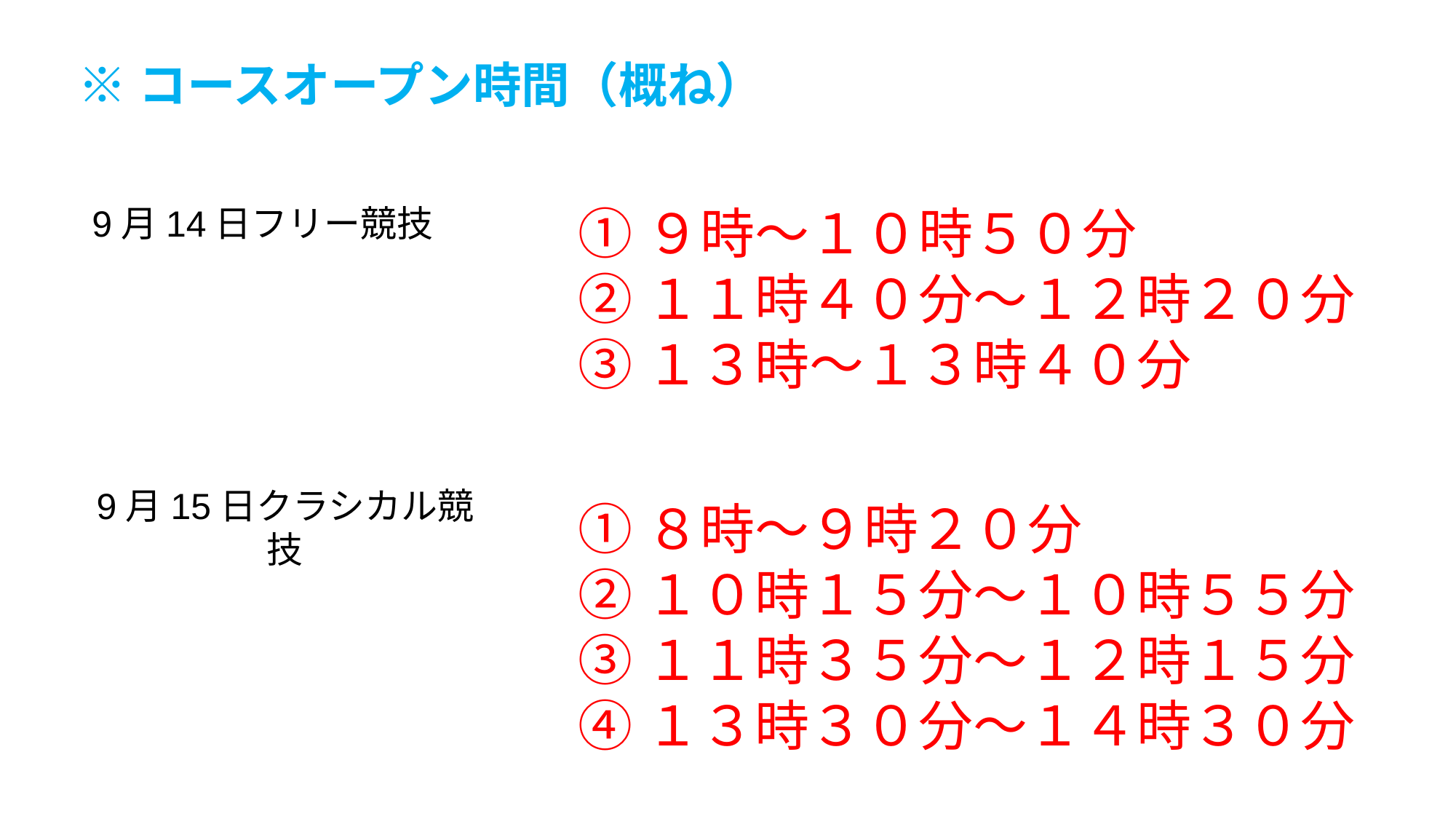

※コースオープン時間（概ね）
①９時～１０時５０分
②１１時４０分～１２時２０分
③１３時～１３時４０分
9月14日フリー競技
①８時～９時２０分
②１０時１５分～１０時５５分
③１１時３５分～１２時１５分
④１３時３０分～１４時３０分
9月15日クラシカル競技